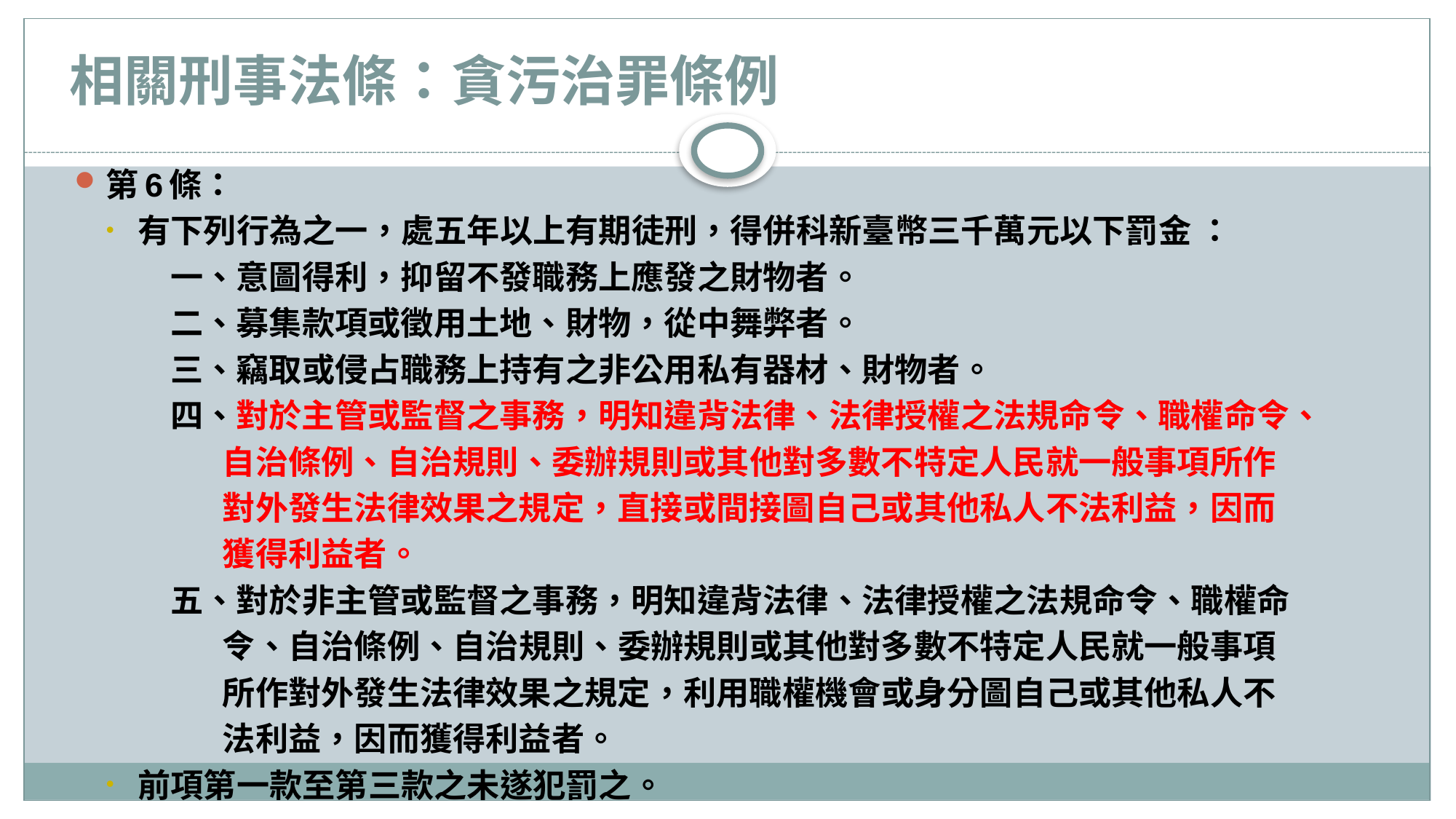

# 相關刑事法條：貪污治罪條例
第6條：
有下列行為之一，處五年以上有期徒刑，得併科新臺幣三千萬元以下罰金 ：
     一、意圖得利，抑留不發職務上應發之財物者。
     二、募集款項或徵用土地、財物，從中舞弊者。
     三、竊取或侵占職務上持有之非公用私有器材、財物者。
     四、對於主管或監督之事務，明知違背法律、法律授權之法規命令、職權命令、
            自治條例、自治規則、委辦規則或其他對多數不特定人民就一般事項所作
            對外發生法律效果之規定，直接或間接圖自己或其他私人不法利益，因而
            獲得利益者。
     五、對於非主管或監督之事務，明知違背法律、法律授權之法規命令、職權命
            令、自治條例、自治規則、委辦規則或其他對多數不特定人民就一般事項
            所作對外發生法律效果之規定，利用職權機會或身分圖自己或其他私人不
            法利益，因而獲得利益者。
前項第一款至第三款之未遂犯罰之。